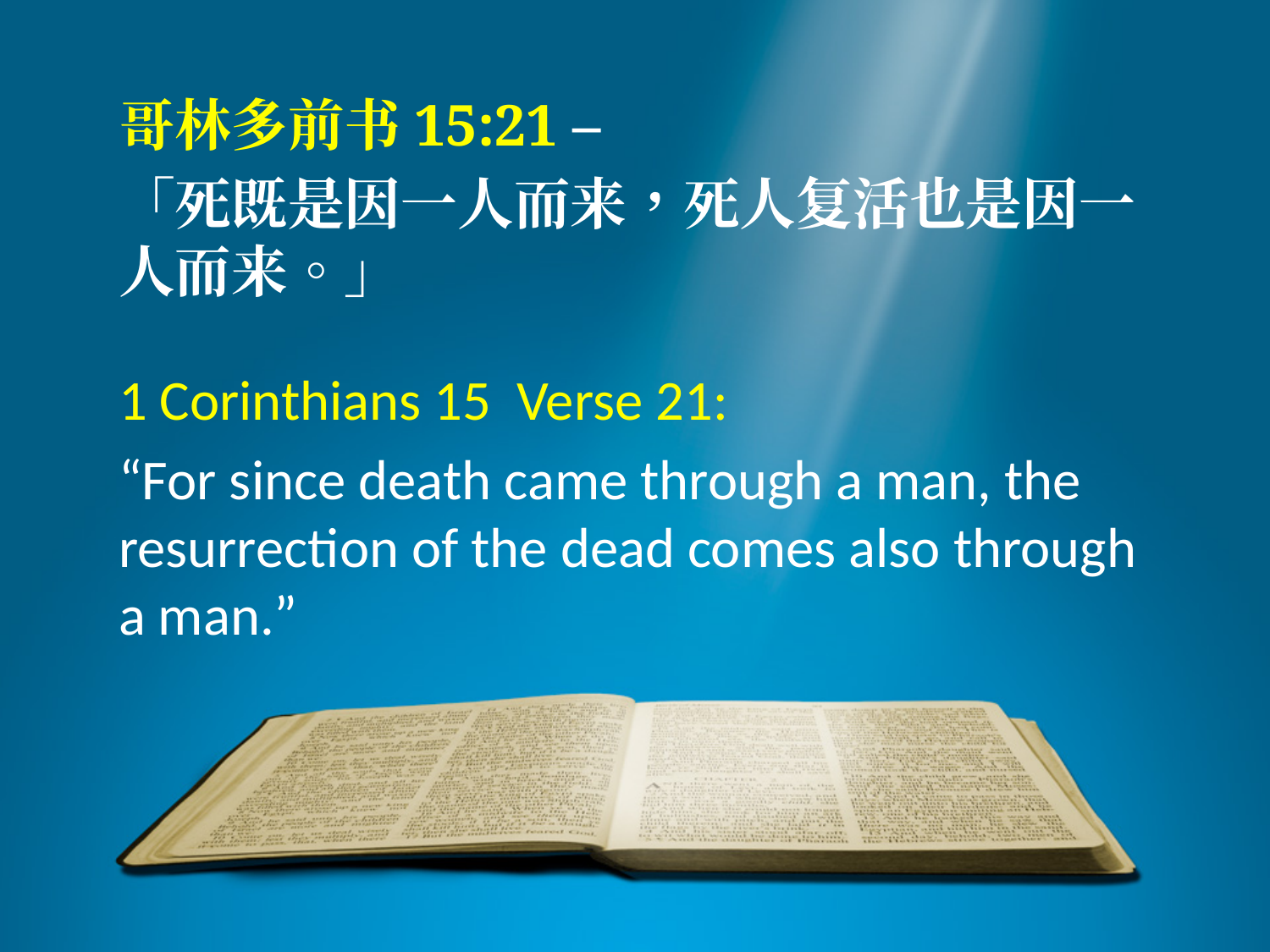

哥林多前书15:21 –
「死既是因一人而来，死人复活也是因一人而来。」

1 Corinthians 15  Verse 21:
“For since death came through a man, the resurrection of the dead comes also through a man.”